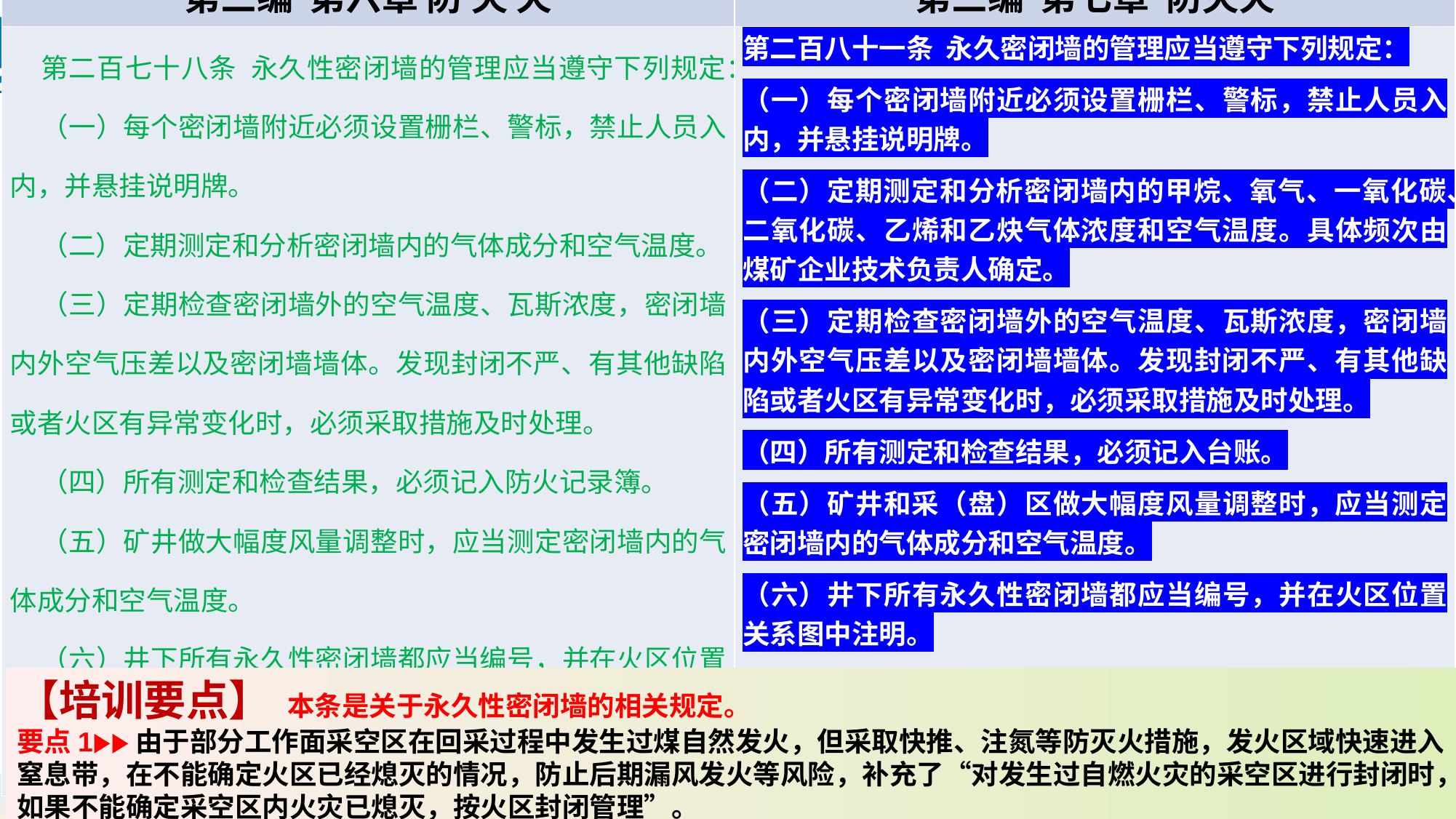

| 《煤矿安全规程》（2022版） | 《煤矿安全规程》（2025版） |
| --- | --- |
| 第三编 第六章 防 灭 火 | 第三编 第七章 防灭火 |
| 第二百七十八条 永久性密闭墙的管理应当遵守下列规定： （一）每个密闭墙附近必须设置栅栏、警标，禁止人员入内，并悬挂说明牌。 （二）定期测定和分析密闭墙内的气体成分和空气温度。 （三）定期检查密闭墙外的空气温度、瓦斯浓度，密闭墙内外空气压差以及密闭墙墙体。发现封闭不严、有其他缺陷或者火区有异常变化时，必须采取措施及时处理。 （四）所有测定和检查结果，必须记入防火记录簿。 （五）矿井做大幅度风量调整时，应当测定密闭墙内的气体成分和空气温度。 （六）井下所有永久性密闭墙都应当编号，并在火区位置关系图中注明。 密闭墙的质量标准由煤矿企业统一制定。 | 第二百八十一条 永久密闭墙的管理应当遵守下列规定： （一）每个密闭墙附近必须设置栅栏、警标，禁止人员入内，并悬挂说明牌。 （二）定期测定和分析密闭墙内的甲烷、氧气、一氧化碳、二氧化碳、乙烯和乙炔气体浓度和空气温度。具体频次由煤矿企业技术负责人确定。 （三）定期检查密闭墙外的空气温度、瓦斯浓度，密闭墙内外空气压差以及密闭墙墙体。发现封闭不严、有其他缺陷或者火区有异常变化时，必须采取措施及时处理。 （四）所有测定和检查结果，必须记入台账。 （五）矿井和采（盘）区做大幅度风量调整时，应当测定密闭墙内的气体成分和空气温度。 （六）井下所有永久性密闭墙都应当编号，并在火区位置关系图中注明。 |
【培训要点】  本条是关于永久性密闭墙的相关规定。
要点1▶▶由于部分工作面采空区在回采过程中发生过煤自然发火，但采取快推、注氮等防灭火措施，发火区域快速进入窒息带，在不能确定火区已经熄灭的情况，防止后期漏风发火等风险，补充了“对发生过自燃火灾的采空区进行封闭时，如果不能确定采空区内火灾已熄灭，按火区封闭管理”。